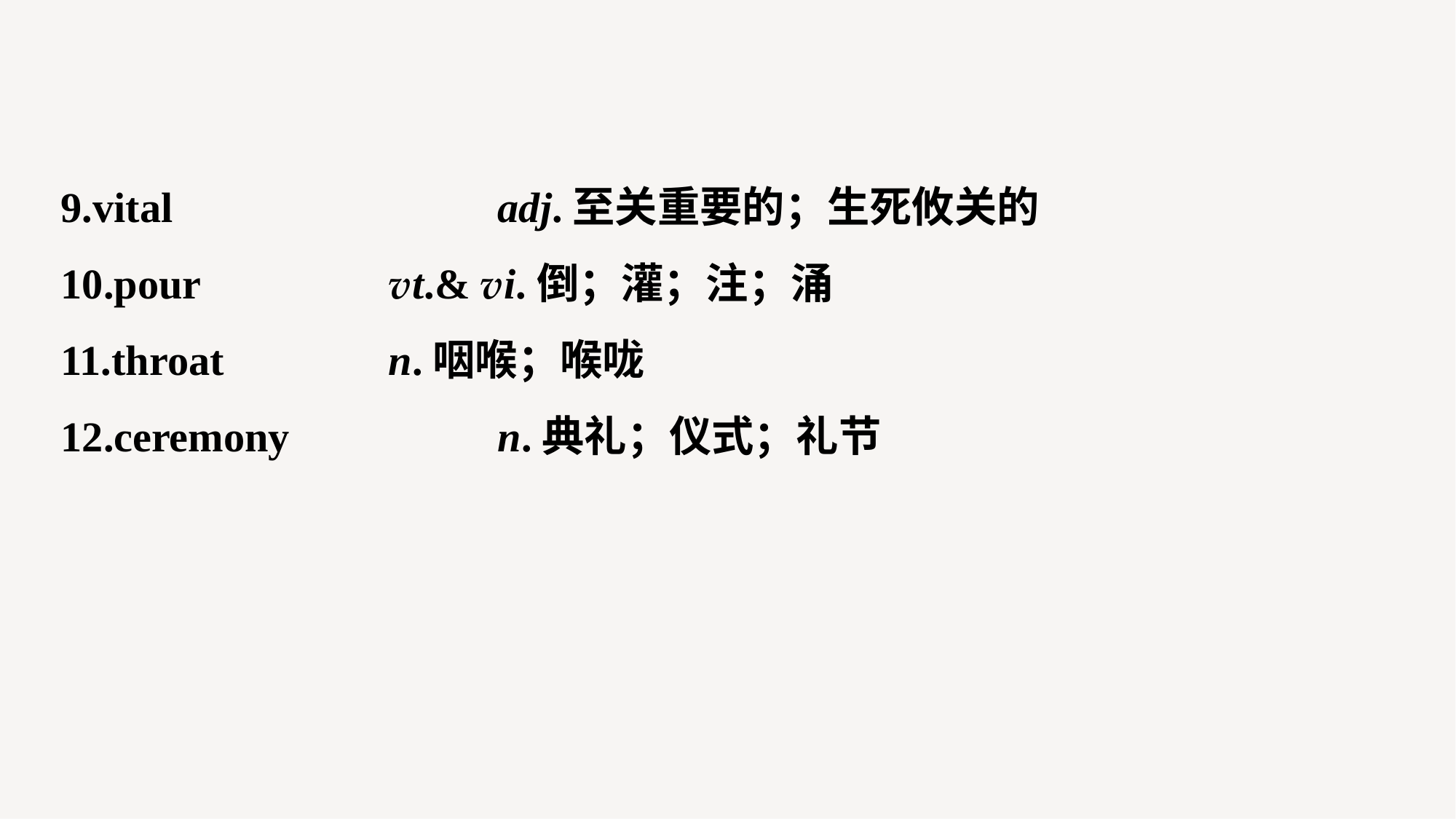

9.vital 			adj.至关重要的；生死攸关的
10.pour 		vt.& vi.倒；灌；注；涌
11.throat 		n.咽喉；喉咙
12.ceremony 		n.典礼；仪式；礼节